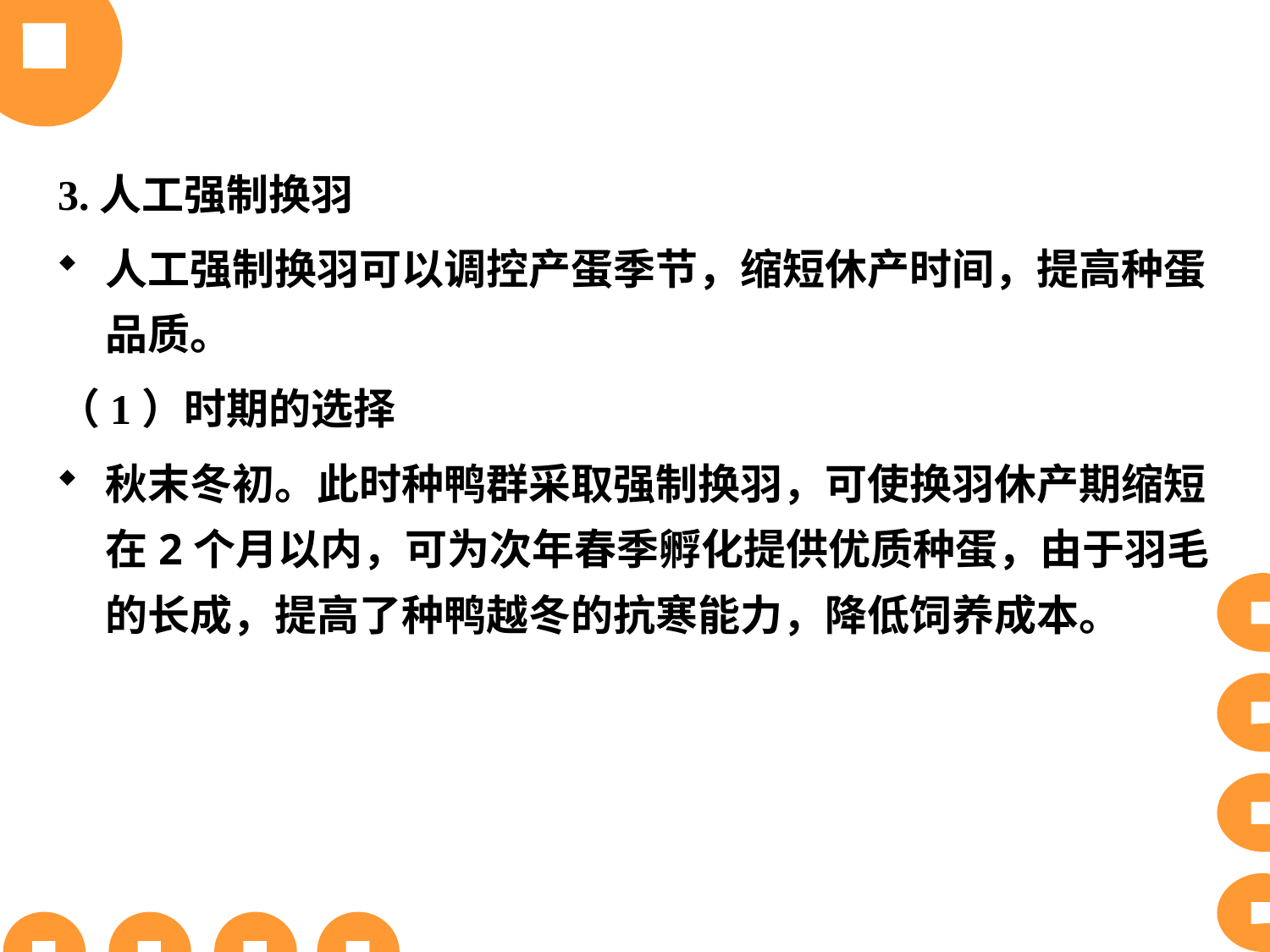

3.人工强制换羽
人工强制换羽可以调控产蛋季节，缩短休产时间，提高种蛋品质。
（1）时期的选择
秋末冬初。此时种鸭群采取强制换羽，可使换羽休产期缩短在2个月以内，可为次年春季孵化提供优质种蛋，由于羽毛的长成，提高了种鸭越冬的抗寒能力，降低饲养成本。